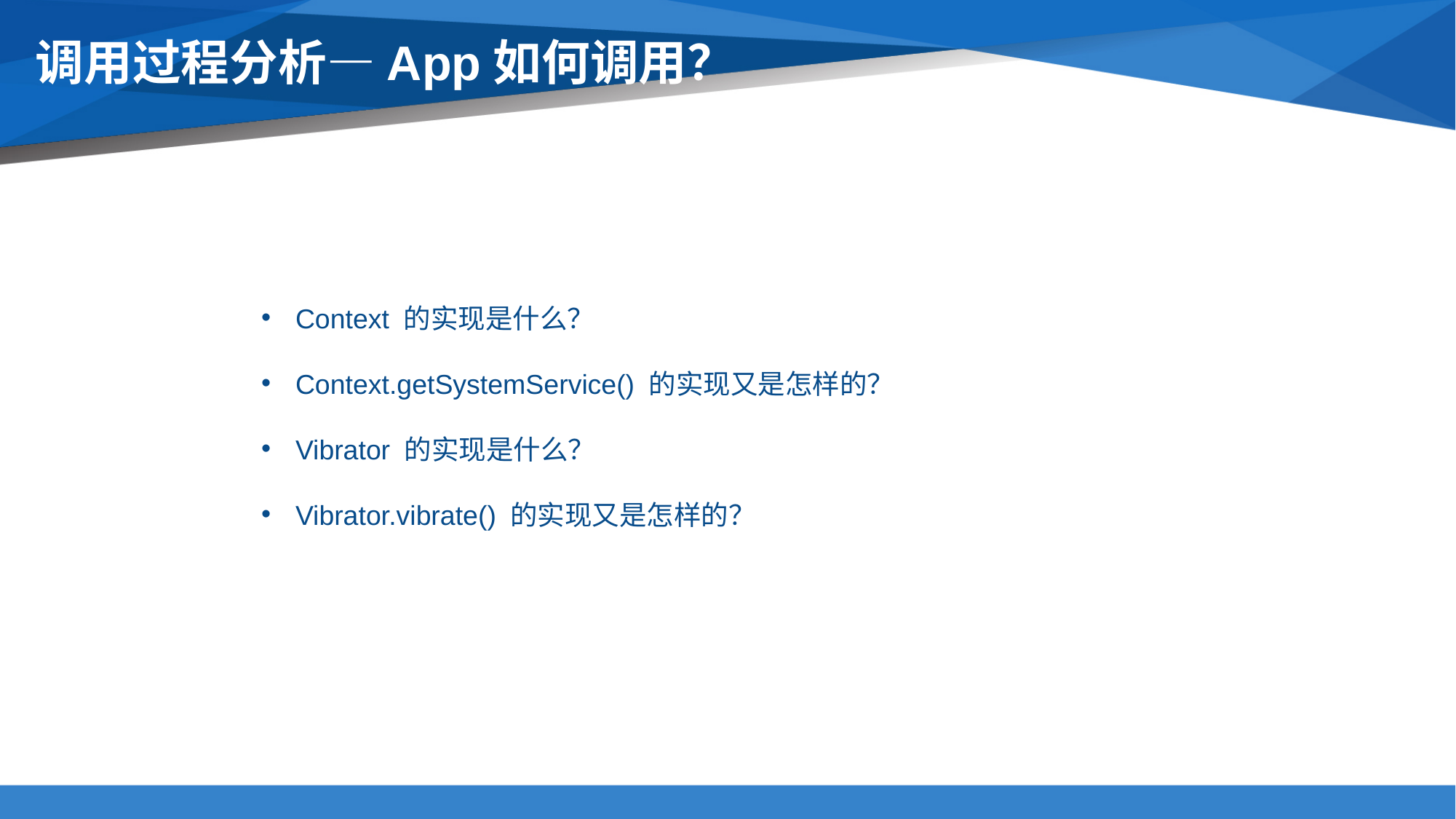

# 调用过程分析—App如何调用？
Context 的实现是什么？
Context.getSystemService() 的实现又是怎样的？
Vibrator 的实现是什么？
Vibrator.vibrate() 的实现又是怎样的？